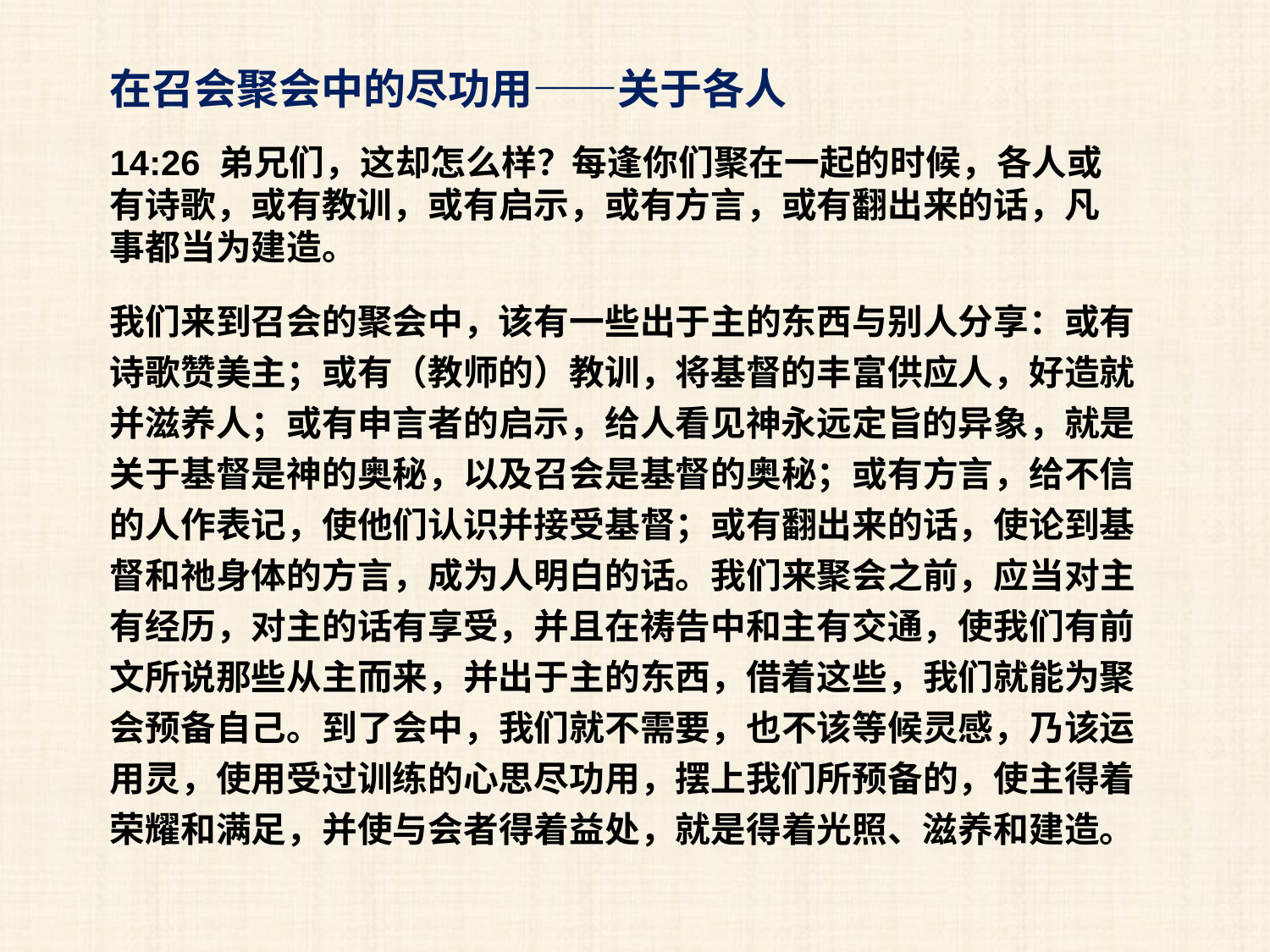

在召会聚会中的尽功用——关于各人
14:26 弟兄们，这却怎么样？每逢你们聚在一起的时候，各人或有诗歌，或有教训，或有启示，或有方言，或有翻出来的话，凡事都当为建造。
我们来到召会的聚会中，该有一些出于主的东西与别人分享：或有诗歌赞美主；或有（教师的）教训，将基督的丰富供应人，好造就并滋养人；或有申言者的启示，给人看见神永远定旨的异象，就是关于基督是神的奥秘，以及召会是基督的奥秘；或有方言，给不信的人作表记，使他们认识并接受基督；或有翻出来的话，使论到基督和祂身体的方言，成为人明白的话。我们来聚会之前，应当对主有经历，对主的话有享受，并且在祷告中和主有交通，使我们有前文所说那些从主而来，并出于主的东西，借着这些，我们就能为聚会预备自己。到了会中，我们就不需要，也不该等候灵感，乃该运用灵，使用受过训练的心思尽功用，摆上我们所预备的，使主得着荣耀和满足，并使与会者得着益处，就是得着光照、滋养和建造。